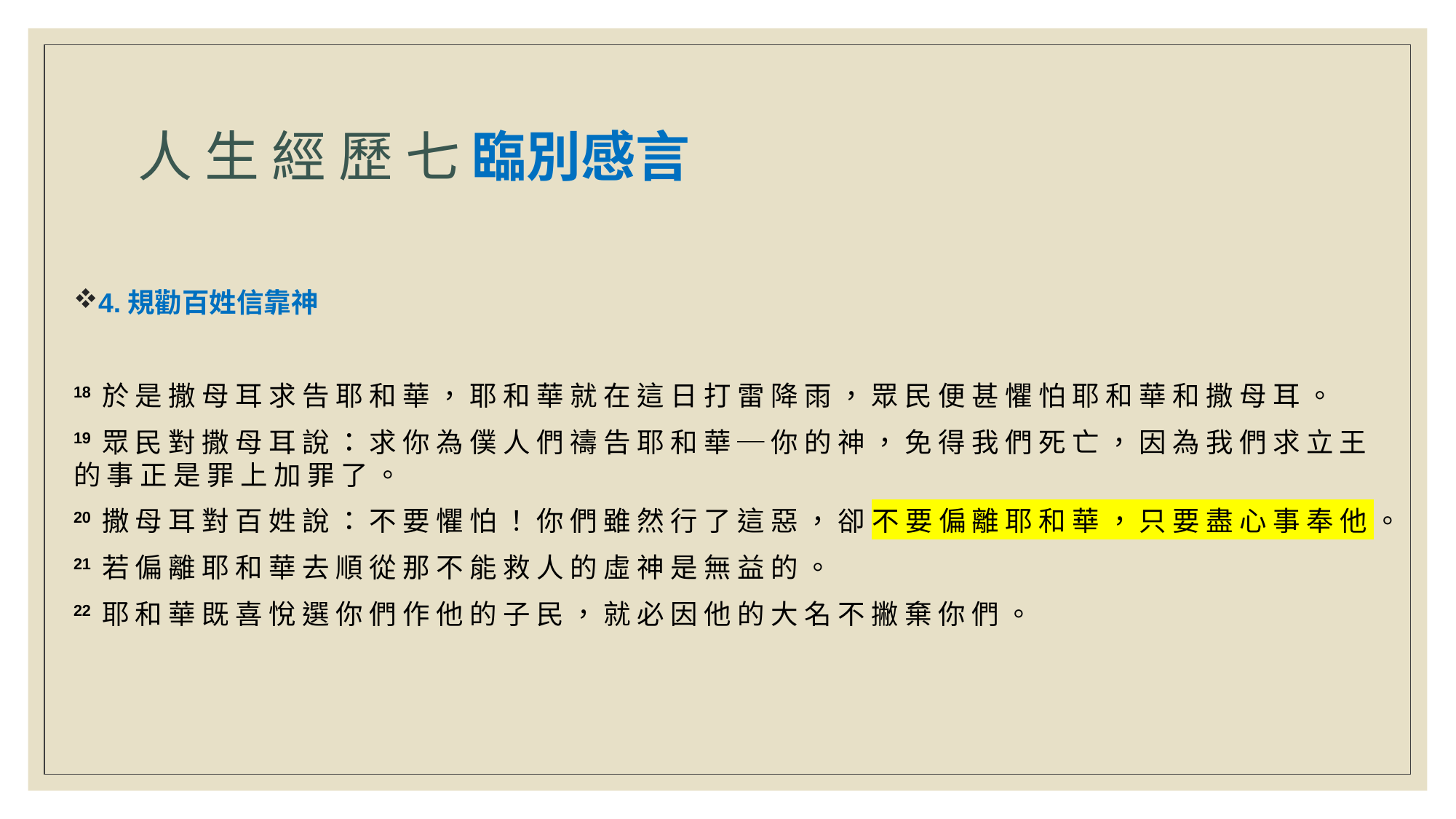

# 人 生 經 歷 七 臨別感言

4.規勸百姓信靠神

18 於 是 撒 母 耳 求 告 耶 和 華 ， 耶 和 華 就 在 這 日 打 雷 降 雨 ， 眾 民 便 甚 懼 怕 耶 和 華 和 撒 母 耳 。
19 眾 民 對 撒 母 耳 說 ： 求 你 為 僕 人 們 禱 告 耶 和 華 ─ 你 的 神 ， 免 得 我 們 死 亡 ， 因 為 我 們 求 立 王 的 事 正 是 罪 上 加 罪 了 。
20 撒 母 耳 對 百 姓 說 ： 不 要 懼 怕 ！ 你 們 雖 然 行 了 這 惡 ， 卻 不 要 偏 離 耶 和 華 ， 只 要 盡 心 事 奉 他 。
21 若 偏 離 耶 和 華 去 順 從 那 不 能 救 人 的 虛 神 是 無 益 的 。
22 耶 和 華 既 喜 悅 選 你 們 作 他 的 子 民 ， 就 必 因 他 的 大 名 不 撇 棄 你 們 。